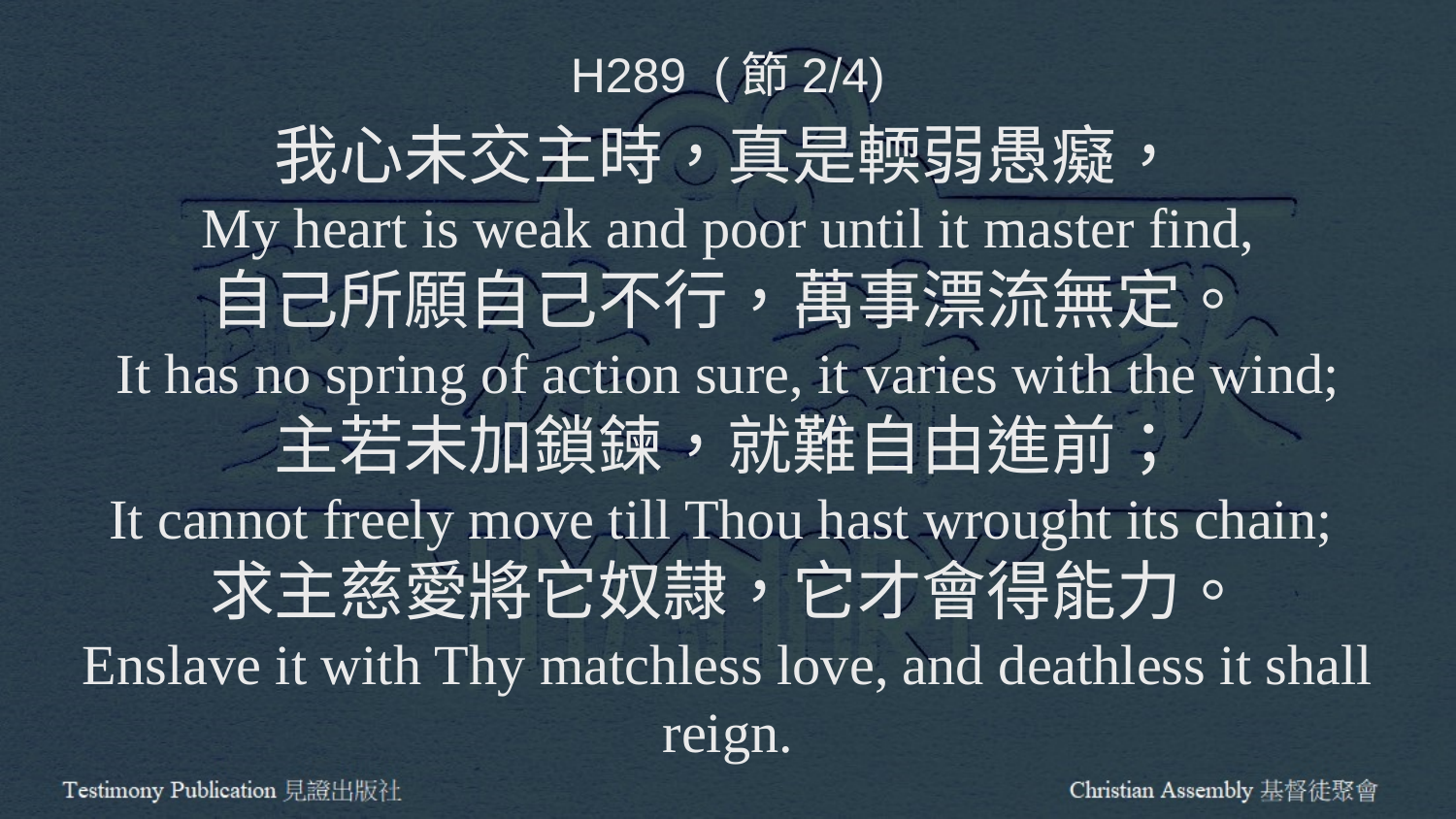

H289  (節2/4)
我心未交主時，真是輭弱愚癡，
My heart is weak and poor until it master find,
自己所願自己不行，萬事漂流無定。
It has no spring of action sure, it varies with the wind;
主若未加鎖鍊，就難自由進前；
It cannot freely move till Thou hast wrought its chain;
求主慈愛將它奴隷，它才會得能力。
Enslave it with Thy matchless love, and deathless it shall reign.